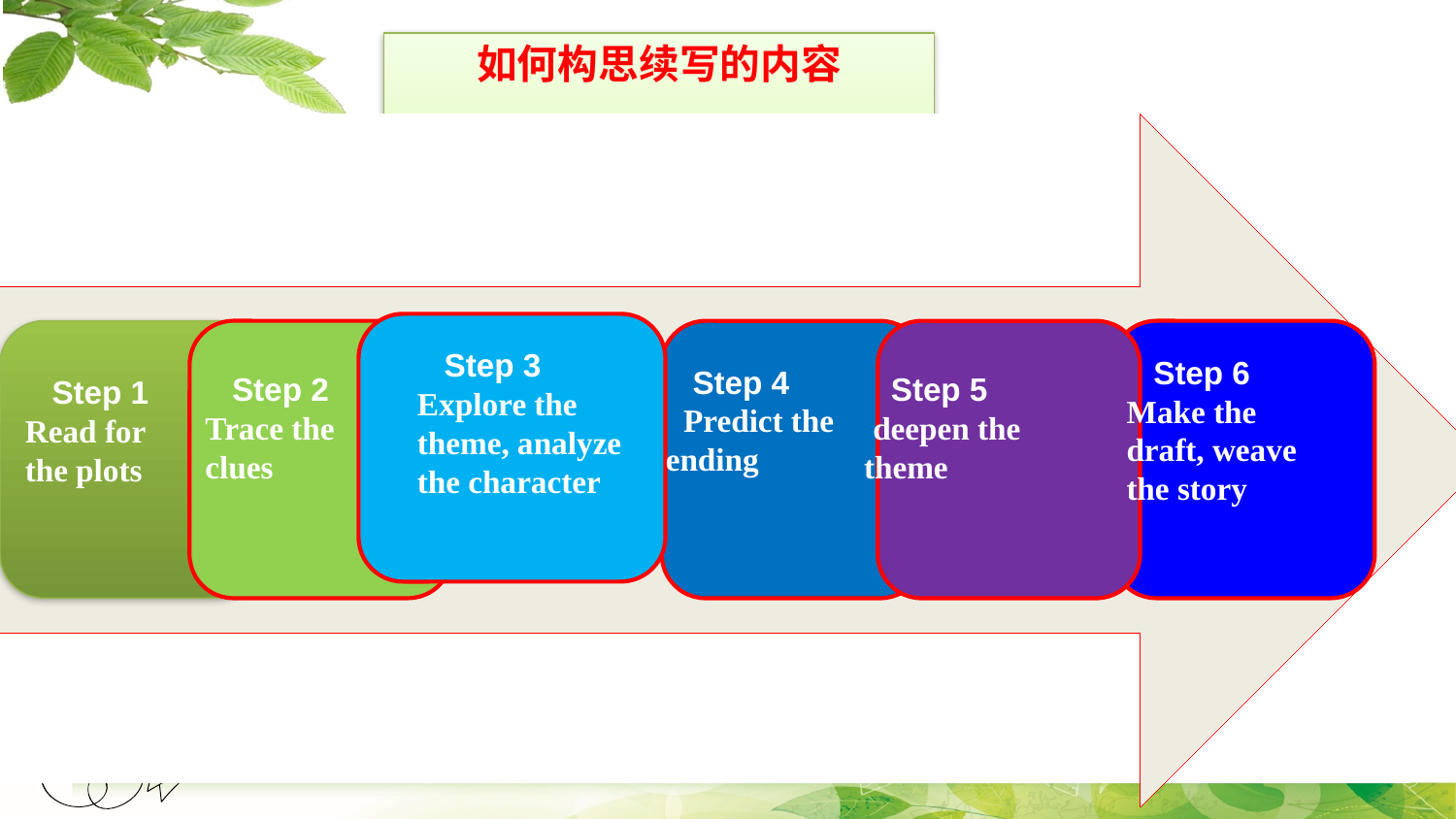

# 如何构思续写的内容

   Step 3
Explore the theme, analyze the character
   Step 6 Make the draft, weave the story

   Step 4
  Predict the ending
   Step 2 Trace the clues
   Step 1 Read for the plots
   Step 5
 deepen the theme